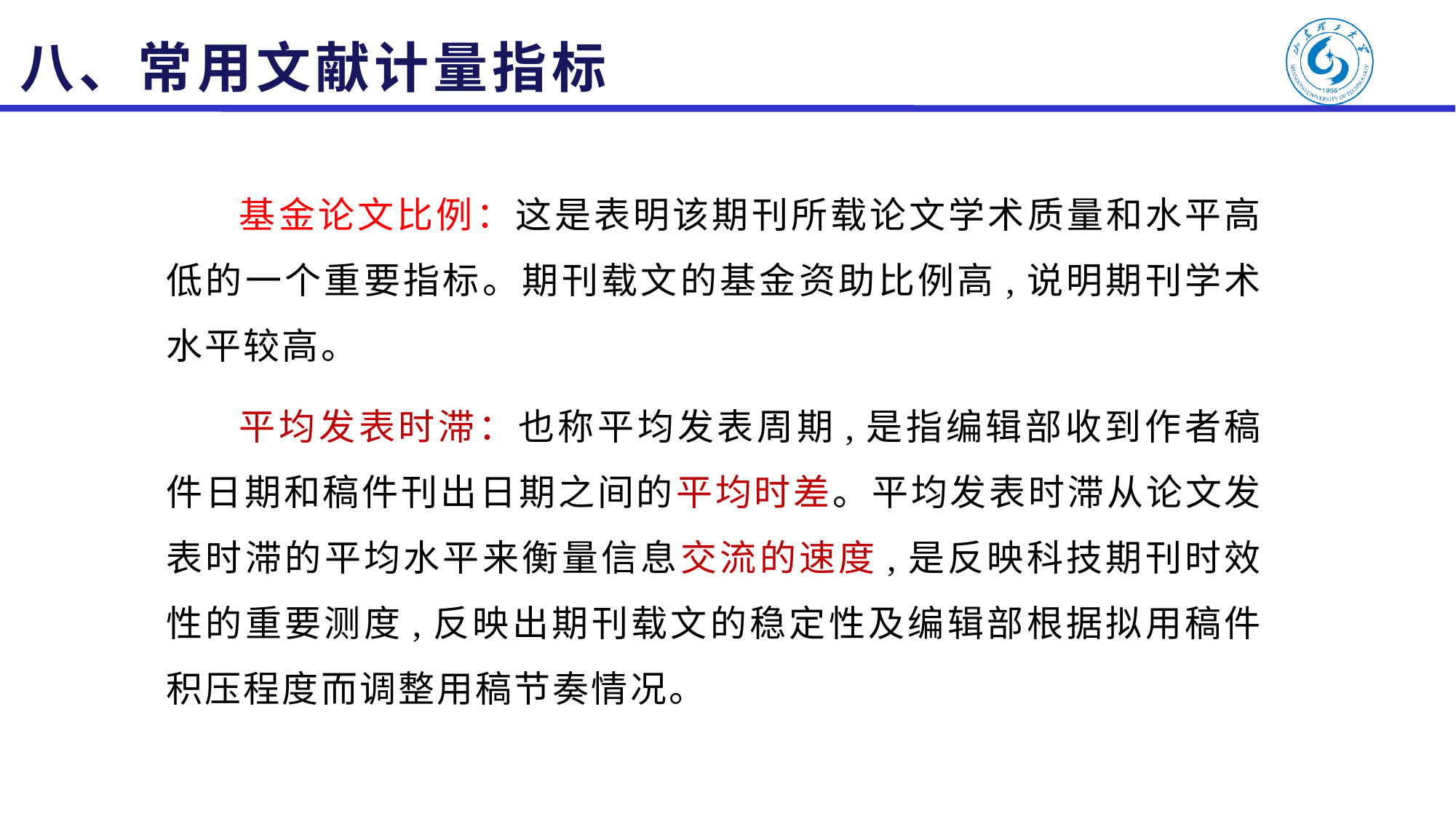

八、常用文献计量指标
基金论文比例：这是表明该期刊所载论文学术质量和水平高低的一个重要指标。期刊载文的基金资助比例高,说明期刊学术水平较高。
平均发表时滞：也称平均发表周期,是指编辑部收到作者稿件日期和稿件刊出日期之间的平均时差。平均发表时滞从论文发表时滞的平均水平来衡量信息交流的速度,是反映科技期刊时效性的重要测度,反映出期刊载文的稳定性及编辑部根据拟用稿件积压程度而调整用稿节奏情况。